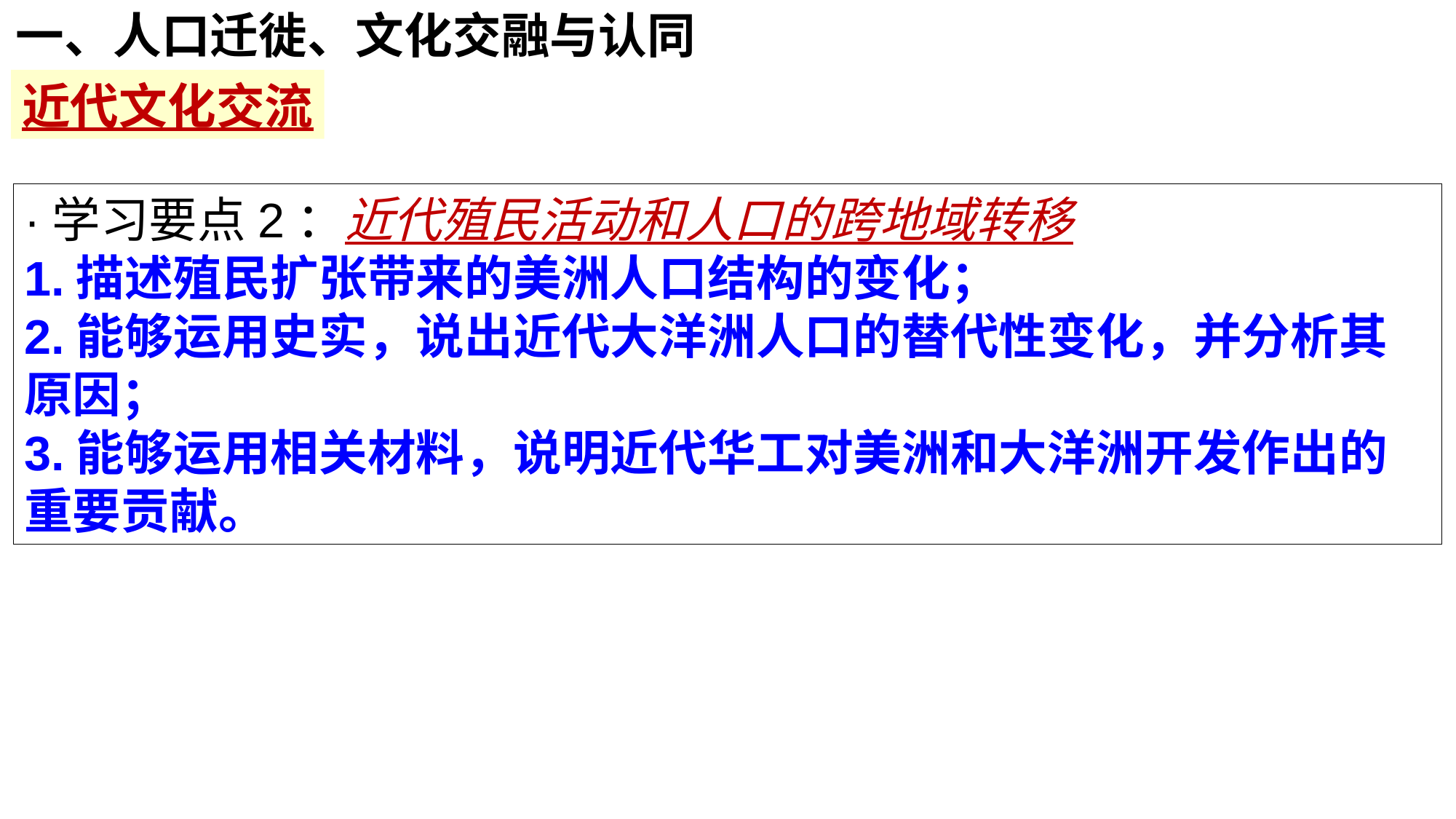

一、人口迁徙、文化交融与认同
近代文化交流
·学习要点2：近代殖民活动和人口的跨地域转移
1.描述殖民扩张带来的美洲人口结构的变化；
2.能够运用史实，说出近代大洋洲人口的替代性变化，并分析其原因；
3.能够运用相关材料，说明近代华工对美洲和大洋洲开发作出的重要贡献。